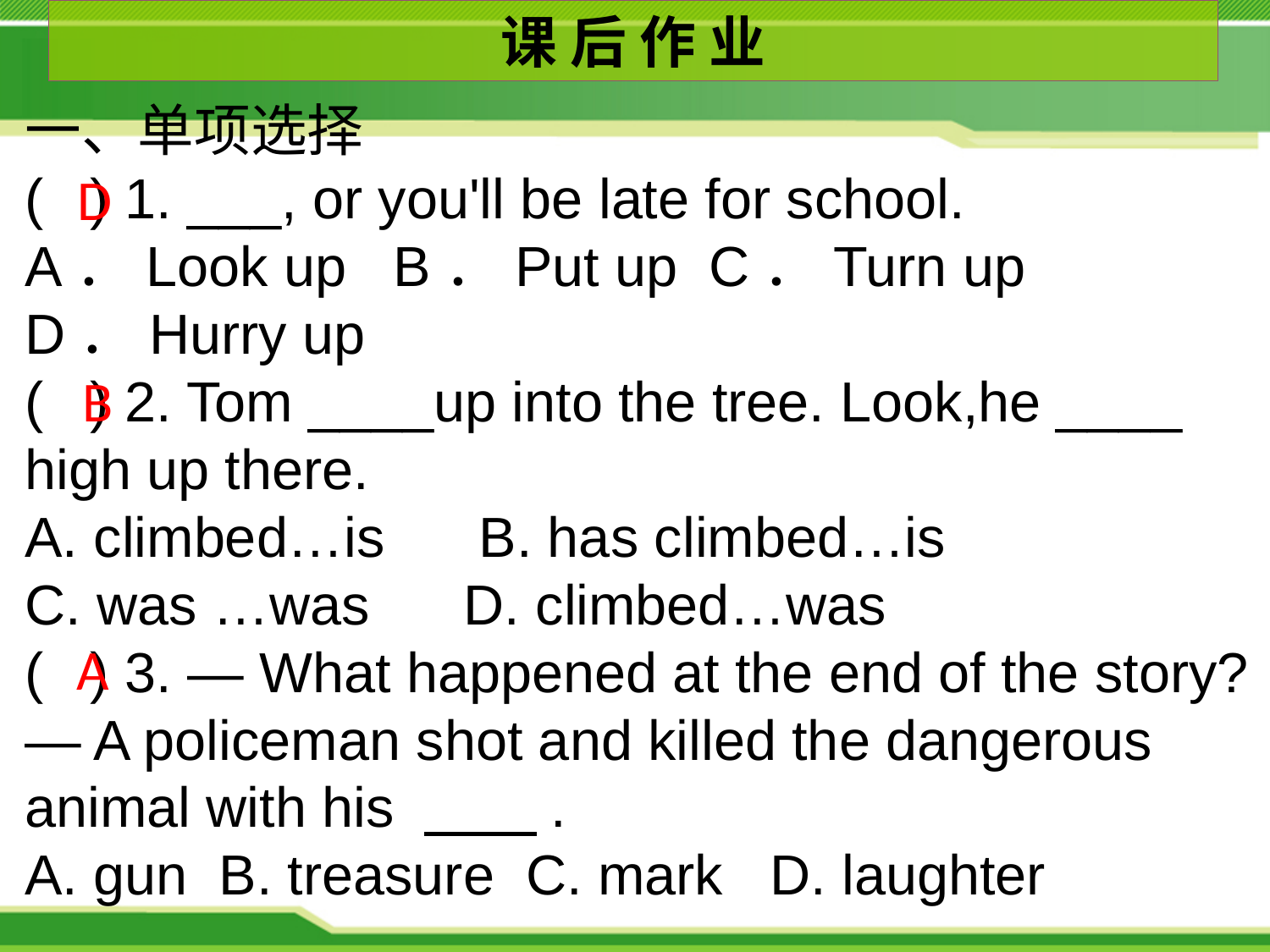

课 后 作 业
一、单项选择
(   ) 1. ___, or you'll be late for school.
A．Look up   B．Put up  C．Turn up
D．Hurry up
(   ) 2. Tom ____up into the tree. Look,he ____ high up there.
A. climbed…is      B. has climbed…is
C. was …was      D. climbed…was
(   ) 3. — What happened at the end of the story?— A policeman shot and killed the dangerous animal with his 　　.
A. gun  B. treasure  C. mark   D. laughter
D
B
A